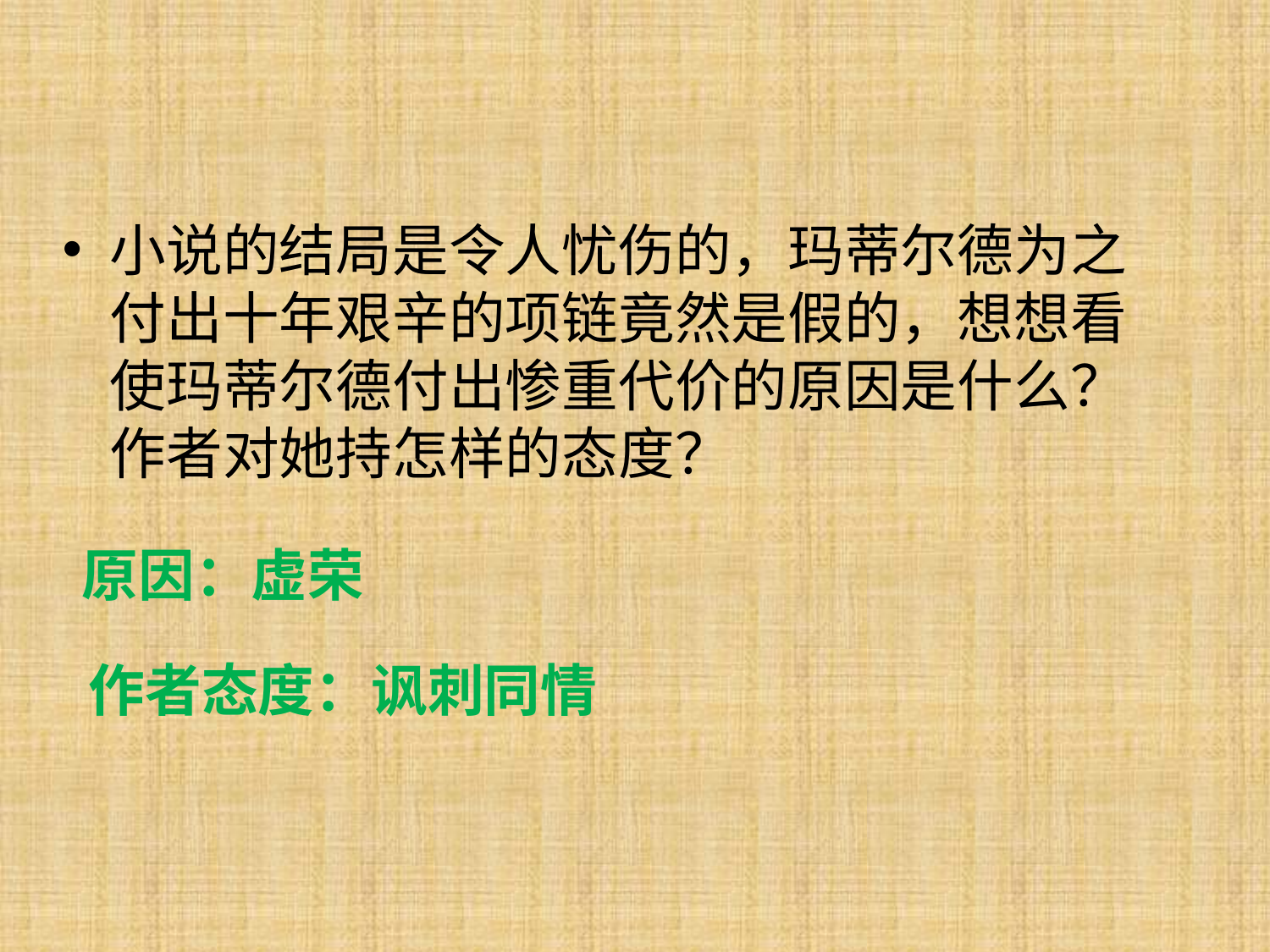

#
小说的结局是令人忧伤的，玛蒂尔德为之付出十年艰辛的项链竟然是假的，想想看使玛蒂尔德付出惨重代价的原因是什么？作者对她持怎样的态度？

 作者态度：讽刺同情
原因：虚荣